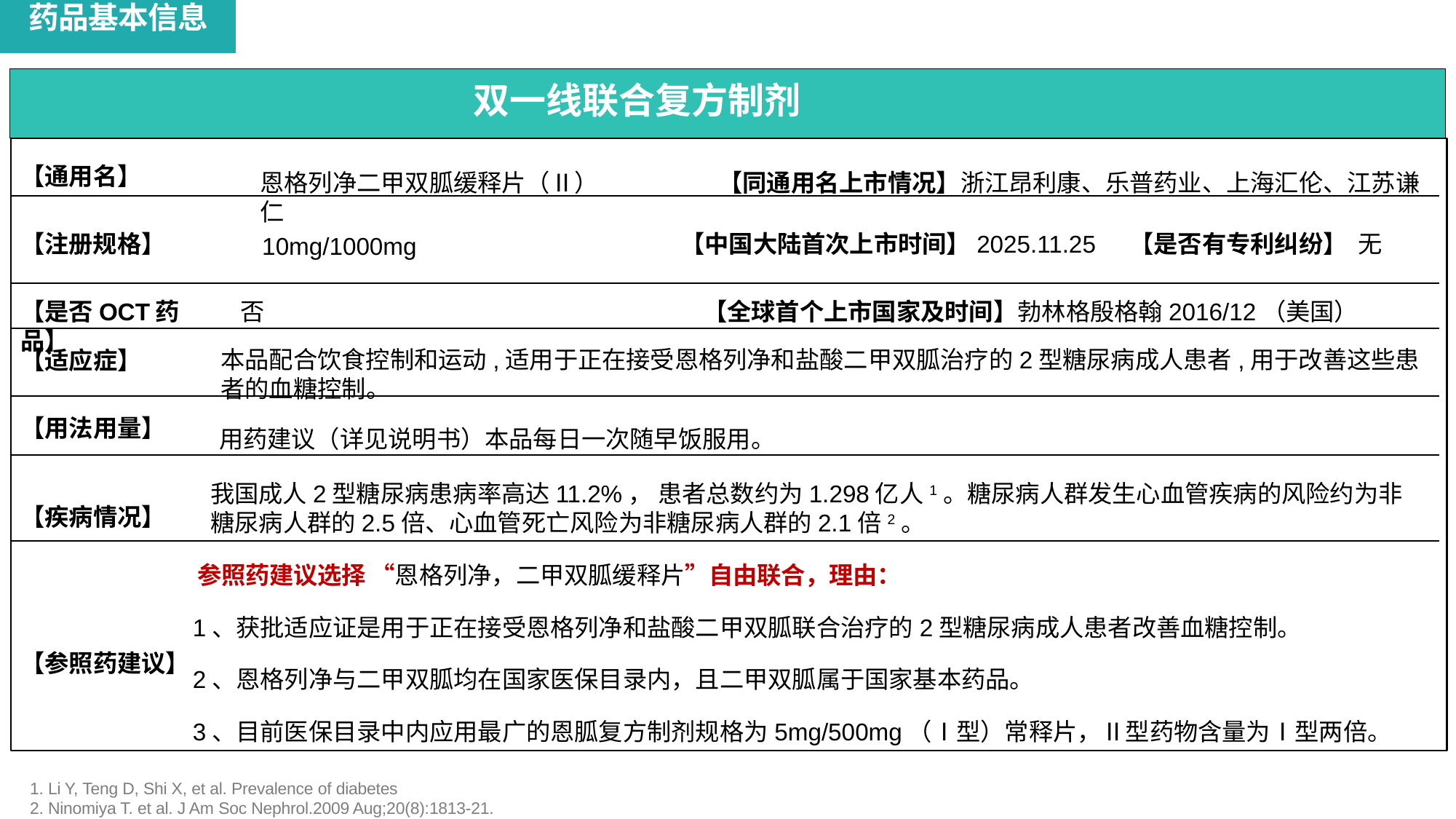

药品基本信息

                         双一线联合复方制剂

恩格列净二甲双胍缓释片（Ⅱ）	    【同通用名上市情况】浙江昂利康、乐普药业、上海汇伦、江苏谦仁
# 药品基本信息1

【通用名】
【注册规格】
【中国大陆首次上市时间】2025.11.25	【是否有专利纠纷】 无
10mg/1000mg
【是否OCT药品】
否	【全球首个上市国家及时间】勃林格殷格翰2016/12（美国）
本品配合饮食控制和运动,适用于正在接受恩格列净和盐酸二甲双胍治疗的2型糖尿病成人患者,用于改善这些患者的血糖控制。
【适应症】
【用法用量】
用药建议（详见说明书）本品每日一次随早饭服用。
我国成人2型糖尿病患病率高达11.2%， 患者总数约为1.298亿人1。糖尿病人群发生心血管疾病的风险约为非糖尿病人群的2.5倍、心血管死亡风险为非糖尿病人群的2.1倍2。

【疾病情况】
参照药建议选择 “恩格列净，二甲双胍缓释片”自由联合，理由：

1、获批适应证是用于正在接受恩格列净和盐酸二甲双胍联合治疗的2型糖尿病成人患者改善血糖控制。

2、恩格列净与二甲双胍均在国家医保目录内，且二甲双胍属于国家基本药品。

3、目前医保目录中内应用最广的恩胍复方制剂规格为5mg/500mg（Ⅰ型）常释片，Ⅱ型药物含量为Ⅰ型两倍。
【参照药建议】
3
1. Li Y, Teng D, Shi X, et al. Prevalence of diabetes
2. Ninomiya T. et al. J Am Soc Nephrol.2009 Aug;20(8):1813-21.